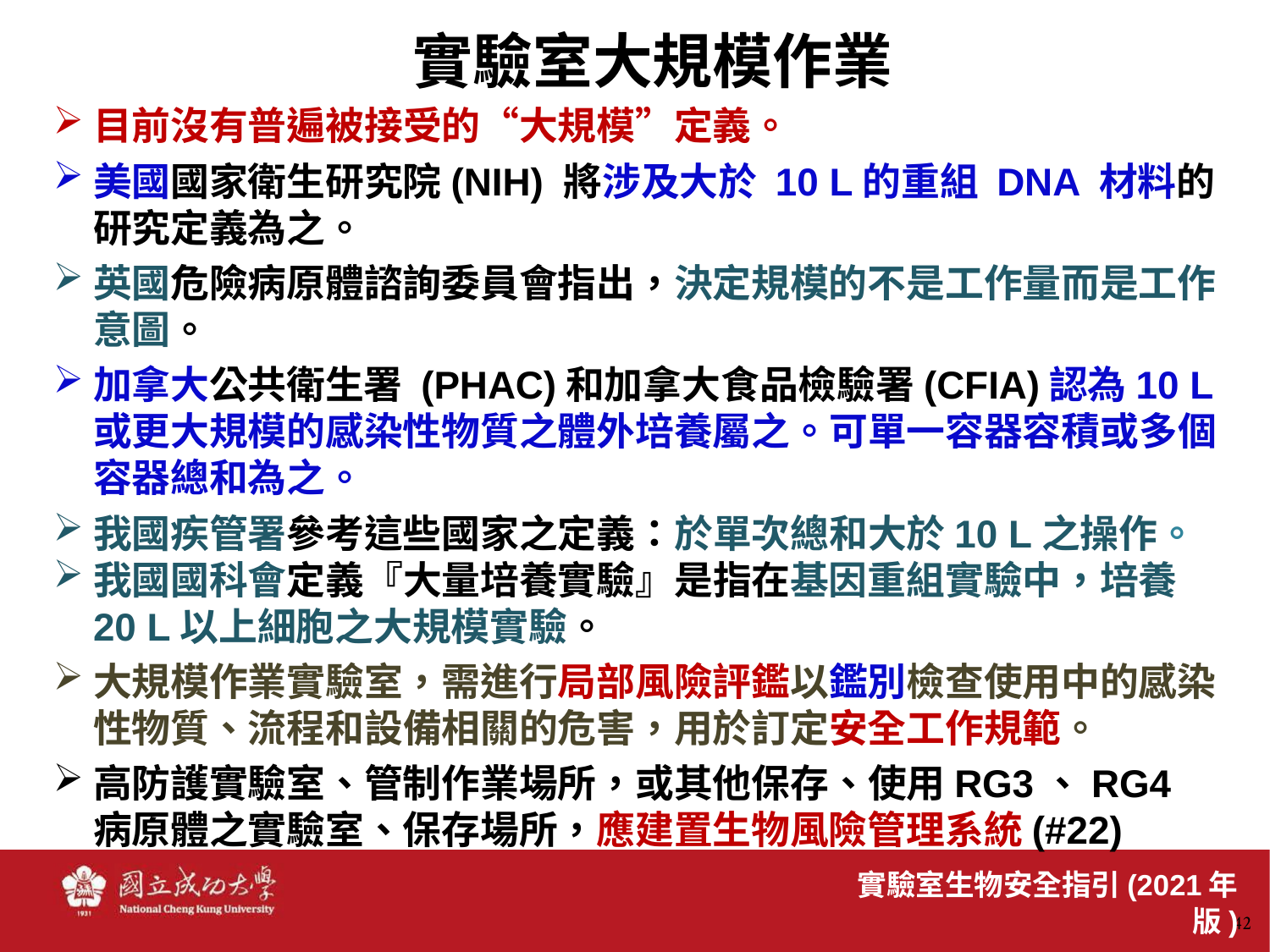

實驗室大規模作業
目前沒有普遍被接受的“大規模”定義。
美國國家衛生研究院(NIH) 將涉及大於 10 L的重組 DNA 材料的研究定義為之。
英國危險病原體諮詢委員會指出，決定規模的不是工作量而是工作意圖。
加拿大公共衛生署 (PHAC)和加拿大食品檢驗署(CFIA)認為10 L或更大規模的感染性物質之體外培養屬之。可單一容器容積或多個容器總和為之。
我國疾管署參考這些國家之定義：於單次總和大於10 L之操作。
我國國科會定義『大量培養實驗』是指在基因重組實驗中，培養20 L以上細胞之大規模實驗。
大規模作業實驗室，需進行局部風險評鑑以鑑別檢查使用中的感染性物質、流程和設備相關的危害，用於訂定安全工作規範。
高防護實驗室、管制作業場所，或其他保存、使用RG3、RG4病原體之實驗室、保存場所，應建置生物風險管理系統(#22)
 實驗室生物安全指引(2021年版)
42